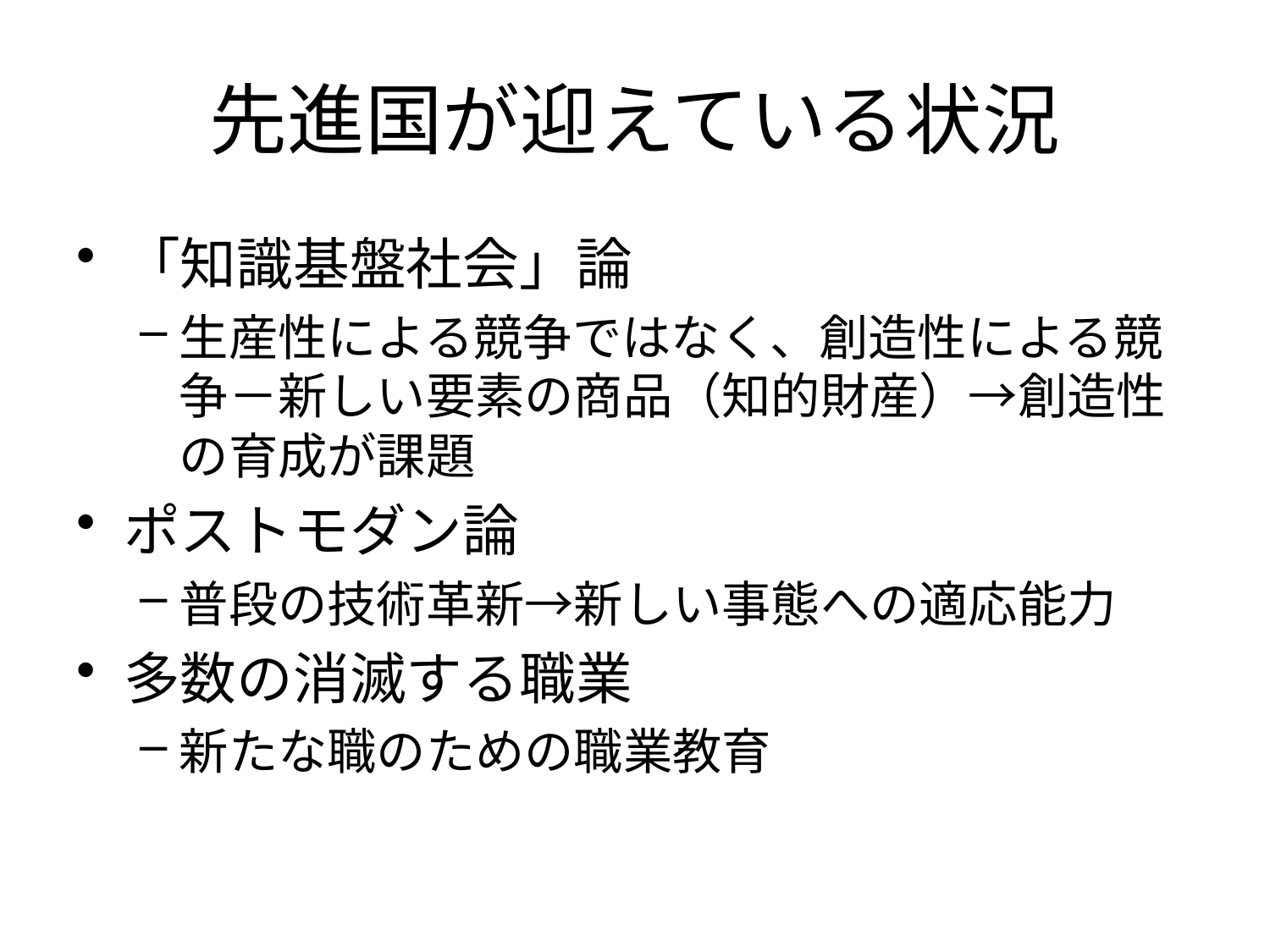

# 先進国が迎えている状況
「知識基盤社会」論
生産性による競争ではなく、創造性による競争－新しい要素の商品（知的財産）→創造性の育成が課題
ポストモダン論
普段の技術革新→新しい事態への適応能力
多数の消滅する職業
新たな職のための職業教育